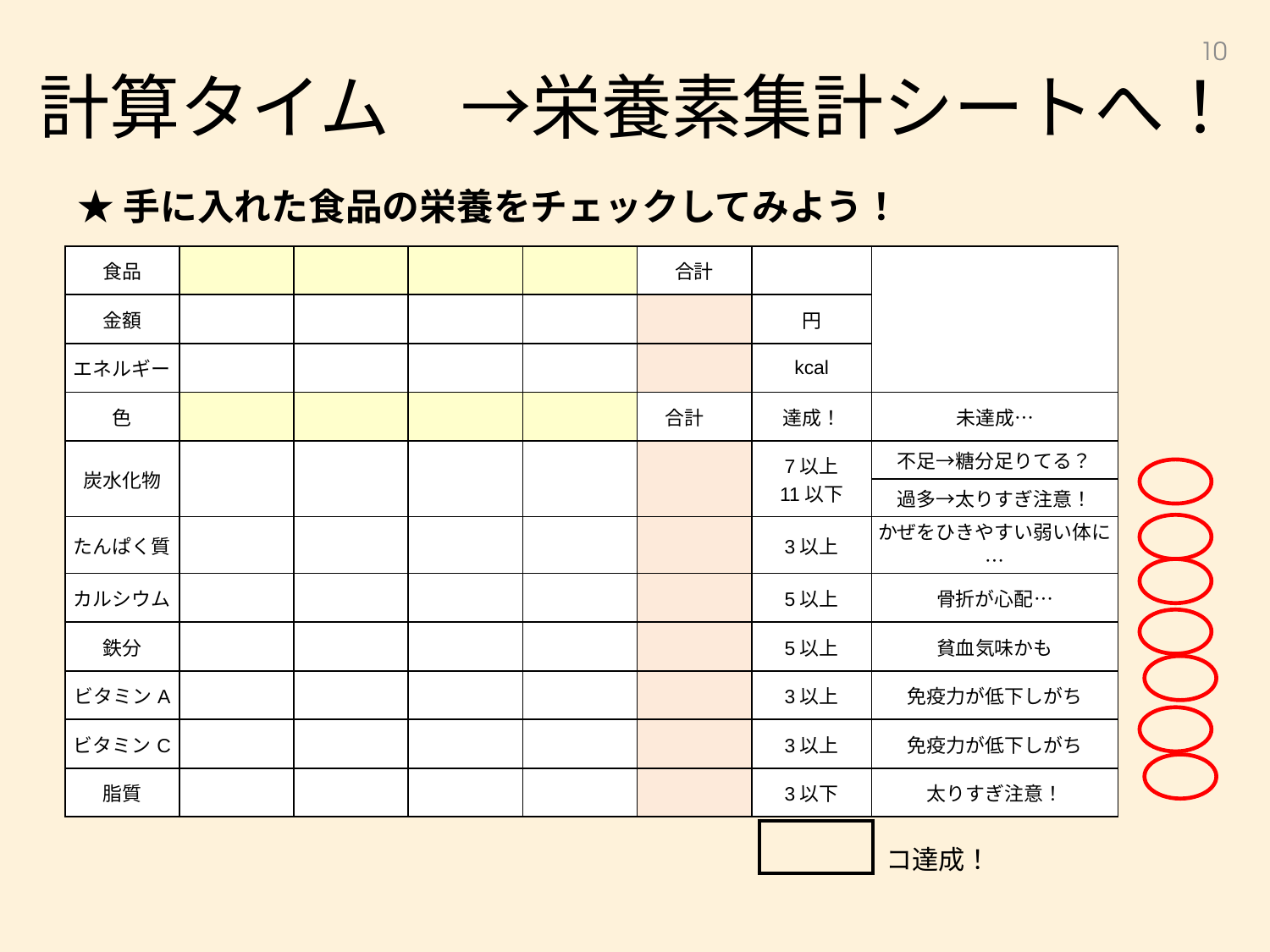

10
計算タイム　→栄養素集計シートへ！
★手に入れた食品の栄養をチェックしてみよう！
| 食品 |  |  |  |  | 合計 |  |  |
| --- | --- | --- | --- | --- | --- | --- | --- |
| 金額 |  |  |  |  |  | 円 |  |
| エネルギー |  |  |  |  |  | kcal |  |
| 色 |  |  |  |  | 合計 | 達成！ | 未達成… |
| 炭水化物 |  |  |  |  |  | 7以上 11以下 | 不足→糖分足りてる？ |
|  |  |  |  |  |  |  | 過多→太りすぎ注意！ |
| たんぱく質 |  |  |  |  |  | 3以上 | かぜをひきやすい弱い体に… |
| カルシウム |  |  |  |  |  | 5以上 | 骨折が心配… |
| 鉄分 |  |  |  |  |  | 5以上 | 貧血気味かも |
| ビタミンA |  |  |  |  |  | 3以上 | 免疫力が低下しがち |
| ビタミンC |  |  |  |  |  | 3以上 | 免疫力が低下しがち |
| 脂質 |  |  |  |  |  | 3以下 | 太りすぎ注意！ |

|  |
| --- |
コ達成！